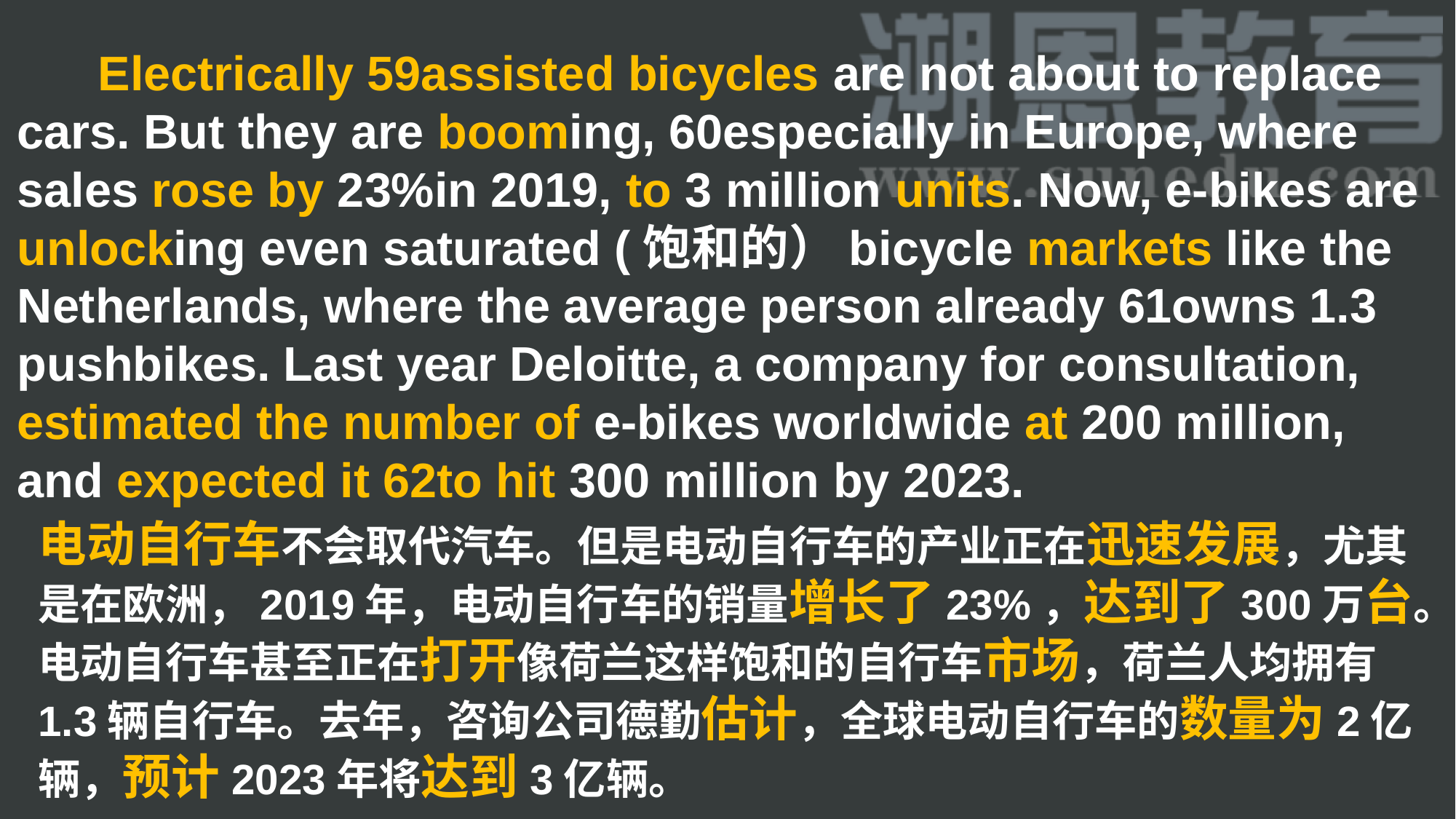

Electrically 59assisted bicycles are not about to replace cars. But they are booming, 60especially in Europe, where sales rose by 23%in 2019, to 3 million units. Now, e-bikes are unlocking even saturated (饱和的）bicycle markets like the Netherlands, where the average person already 61owns 1.3 pushbikes. Last year Deloitte, a company for consultation, estimated the number of e-bikes worldwide at 200 million, and expected it 62to hit 300 million by 2023.
电动自行车不会取代汽车。但是电动自行车的产业正在迅速发展，尤其是在欧洲，2019年，电动自行车的销量增长了23%，达到了300万台。电动自行车甚至正在打开像荷兰这样饱和的自行车市场，荷兰人均拥有1.3辆自行车。去年，咨询公司德勤估计，全球电动自行车的数量为2亿辆，预计2023年将达到3亿辆。